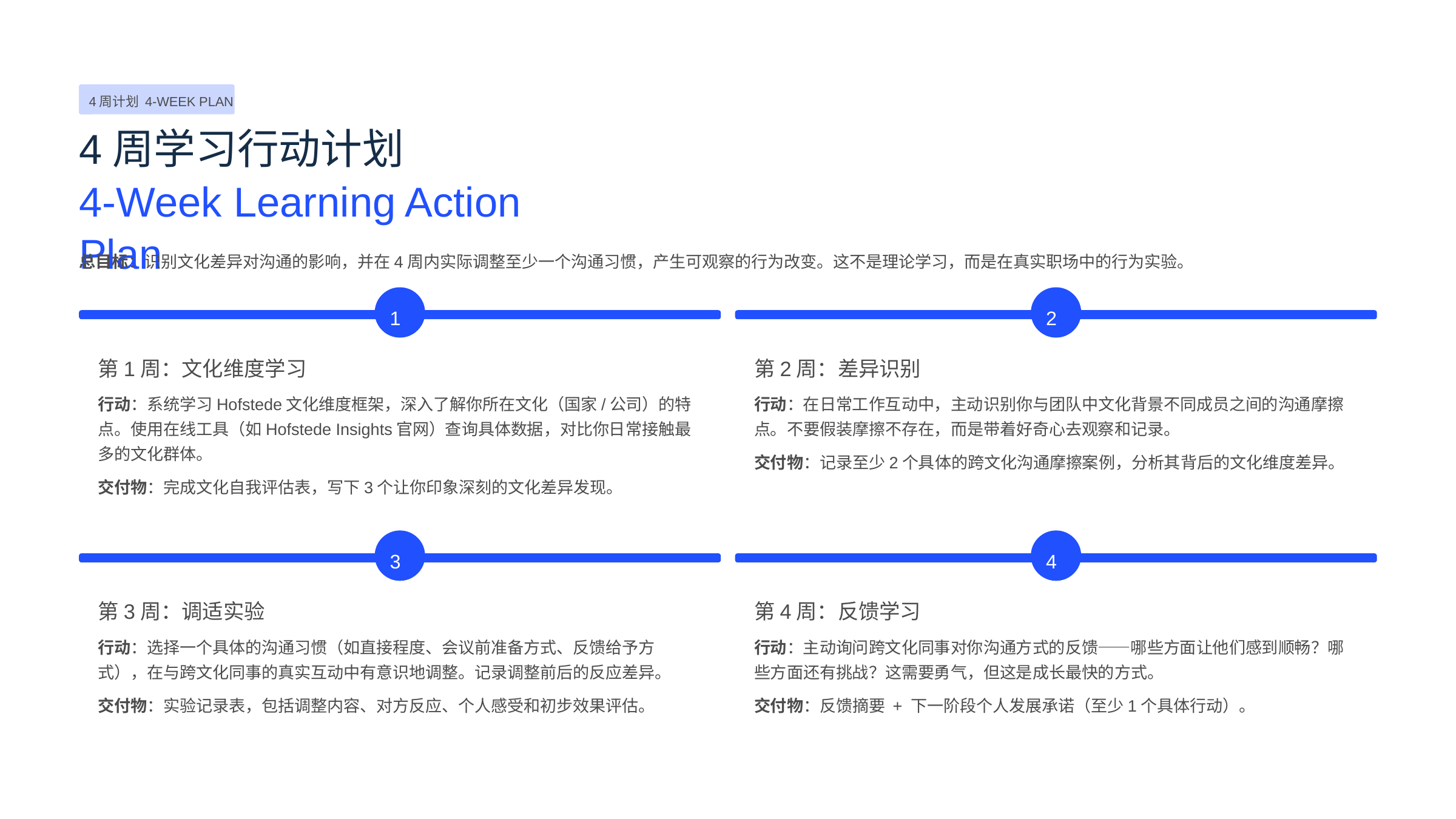

4周计划 4-WEEK PLAN
4周学习行动计划
4-Week Learning Action Plan
总目标：识别文化差异对沟通的影响，并在4周内实际调整至少一个沟通习惯，产生可观察的行为改变。这不是理论学习，而是在真实职场中的行为实验。

1
2

第1周：文化维度学习
第2周：差异识别
行动：系统学习Hofstede文化维度框架，深入了解你所在文化（国家/公司）的特点。使用在线工具（如Hofstede Insights官网）查询具体数据，对比你日常接触最多的文化群体。
行动：在日常工作互动中，主动识别你与团队中文化背景不同成员之间的沟通摩擦点。不要假装摩擦不存在，而是带着好奇心去观察和记录。
交付物：记录至少2个具体的跨文化沟通摩擦案例，分析其背后的文化维度差异。
交付物：完成文化自我评估表，写下3个让你印象深刻的文化差异发现。

3
4

第3周：调适实验
第4周：反馈学习
行动：选择一个具体的沟通习惯（如直接程度、会议前准备方式、反馈给予方式），在与跨文化同事的真实互动中有意识地调整。记录调整前后的反应差异。
行动：主动询问跨文化同事对你沟通方式的反馈——哪些方面让他们感到顺畅？哪些方面还有挑战？这需要勇气，但这是成长最快的方式。
交付物：实验记录表，包括调整内容、对方反应、个人感受和初步效果评估。
交付物：反馈摘要 + 下一阶段个人发展承诺（至少1个具体行动）。